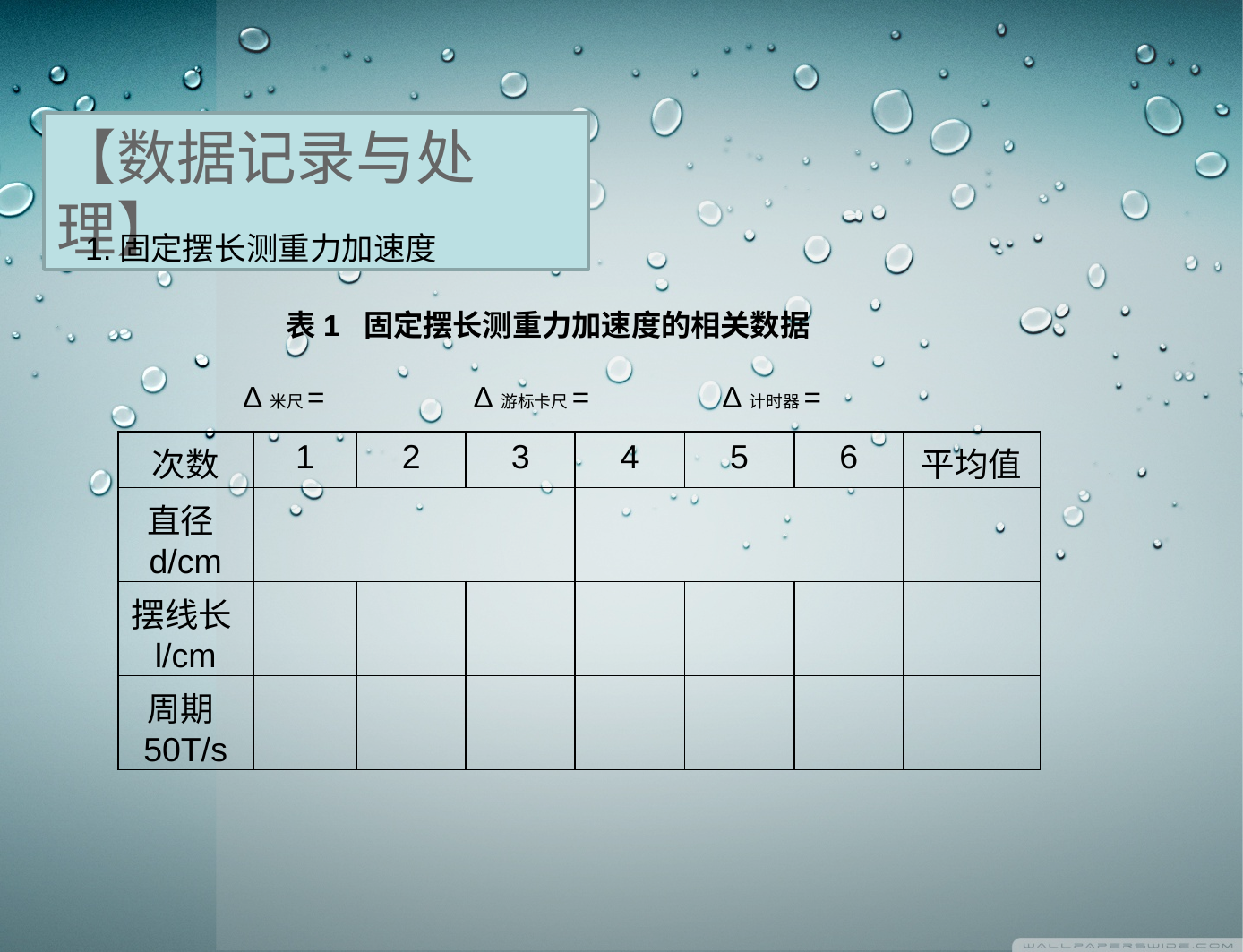

【数据记录与处理】
1.固定摆长测重力加速度

                           表1  固定摆长测重力加速度的相关数据

                   Δ米尺=                  Δ游标卡尺=                Δ计时器=
| 次数 | 1 | 2 | 3 | 4 | 5 | 6 | 平均值 |
| --- | --- | --- | --- | --- | --- | --- | --- |
| 直径d/cm |  |  |  |  |  |  |  |
| 摆线长l/cm |  |  |  |  |  |  |  |
| 周期50T/s |  |  |  |  |  |  |  |